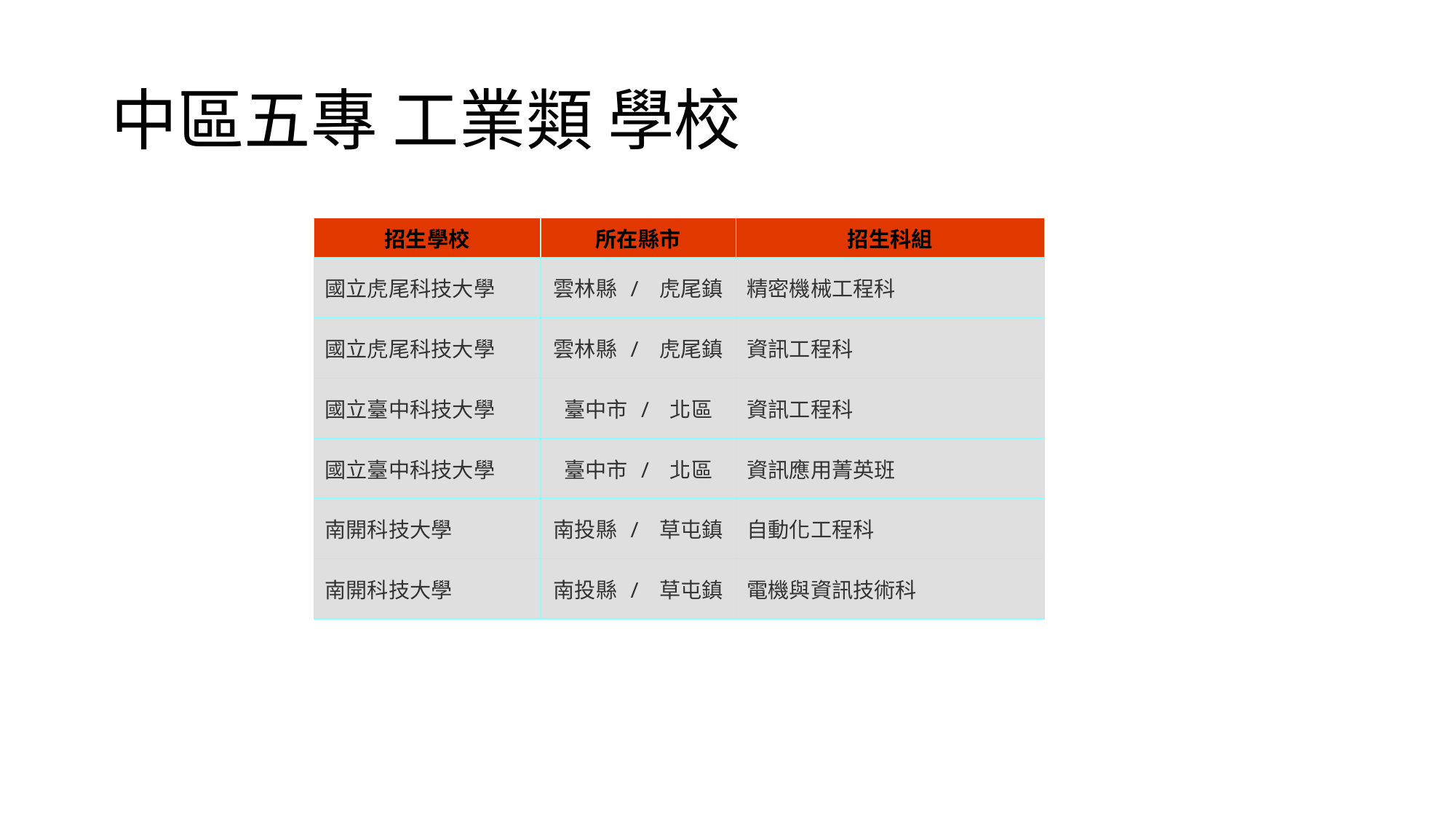

# 中區五專 工業類 學校
| 招生學校 | 所在縣市 | 招生科組 |
| --- | --- | --- |
| 國立虎尾科技大學 | 雲林縣 / 虎尾鎮 | 精密機械工程科 |
| 國立虎尾科技大學 | 雲林縣 / 虎尾鎮 | 資訊工程科 |
| 國立臺中科技大學 | 臺中市 / 北區 | 資訊工程科 |
| 國立臺中科技大學 | 臺中市 / 北區 | 資訊應用菁英班 |
| 南開科技大學 | 南投縣 / 草屯鎮 | 自動化工程科 |
| 南開科技大學 | 南投縣 / 草屯鎮 | 電機與資訊技術科 |